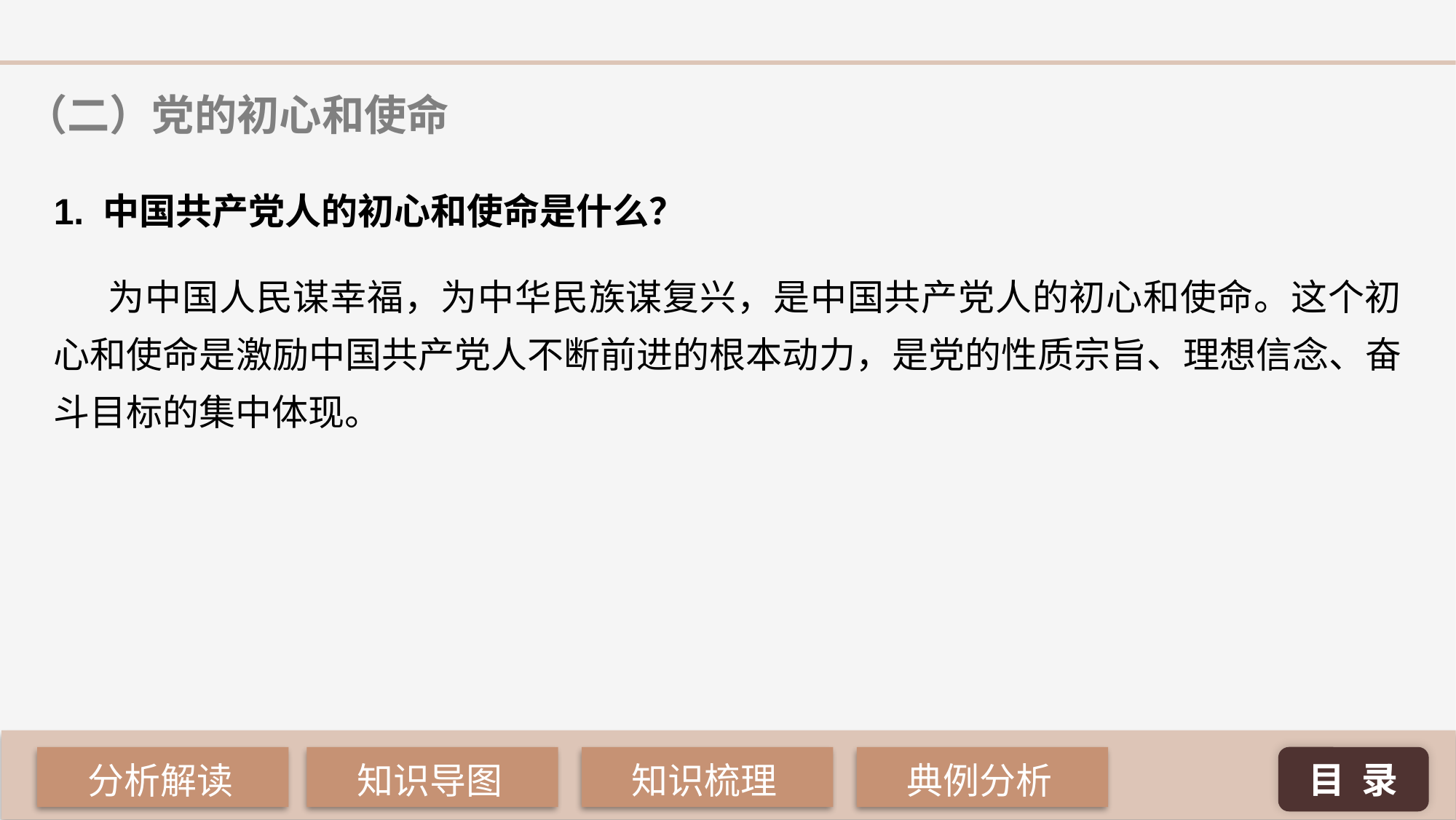

（二）党的初心和使命
1. 中国共产党人的初心和使命是什么？
为中国人民谋幸福，为中华民族谋复兴，是中国共产党人的初心和使命。这个初心和使命是激励中国共产党人不断前进的根本动力，是党的性质宗旨、理想信念、奋斗目标的集中体现。